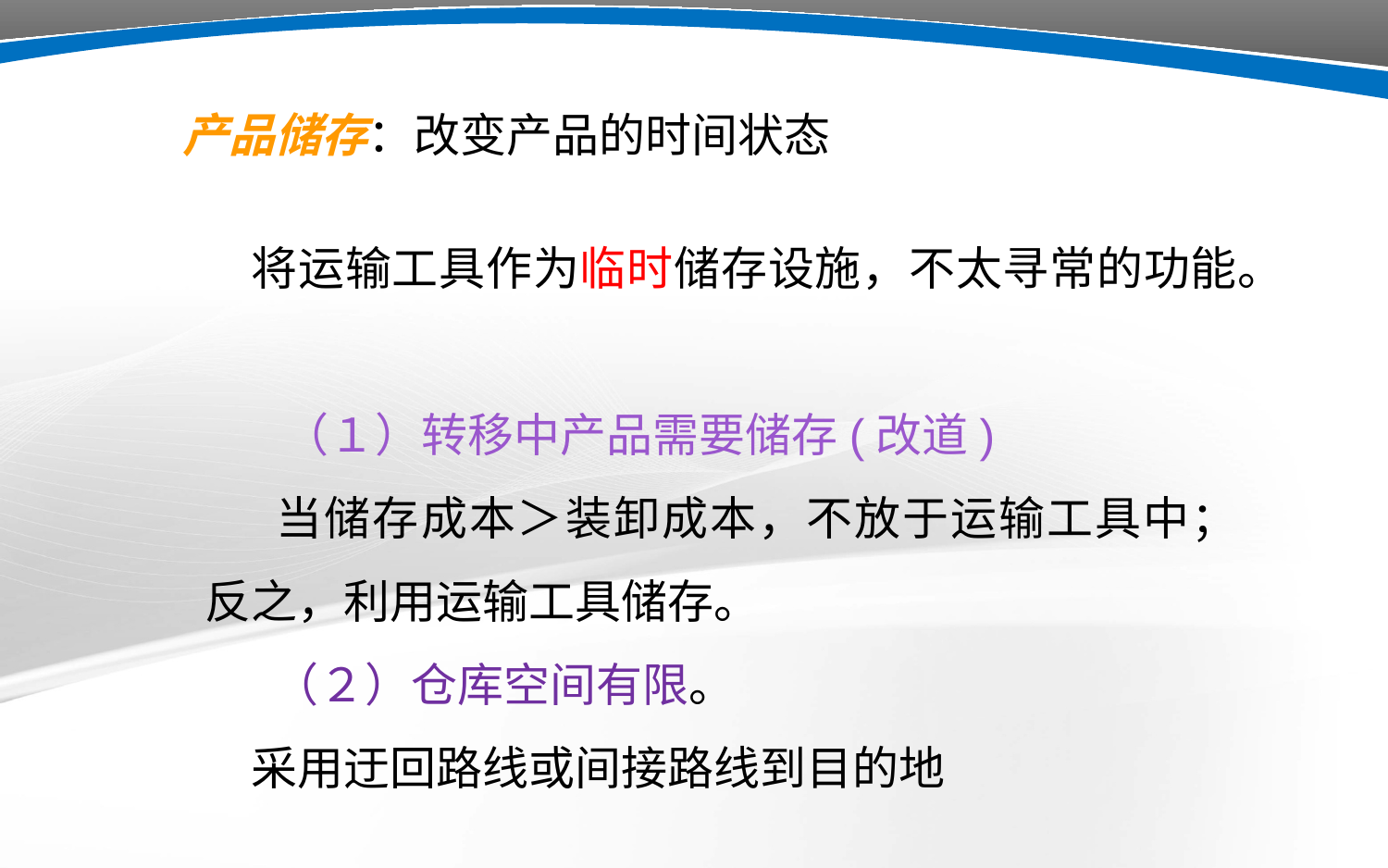

产品储存：改变产品的时间状态
将运输工具作为临时储存设施，不太寻常的功能。
  （１）转移中产品需要储存(改道)
 当储存成本＞装卸成本，不放于运输工具中；反之，利用运输工具储存。
 （２）仓库空间有限。
采用迂回路线或间接路线到目的地